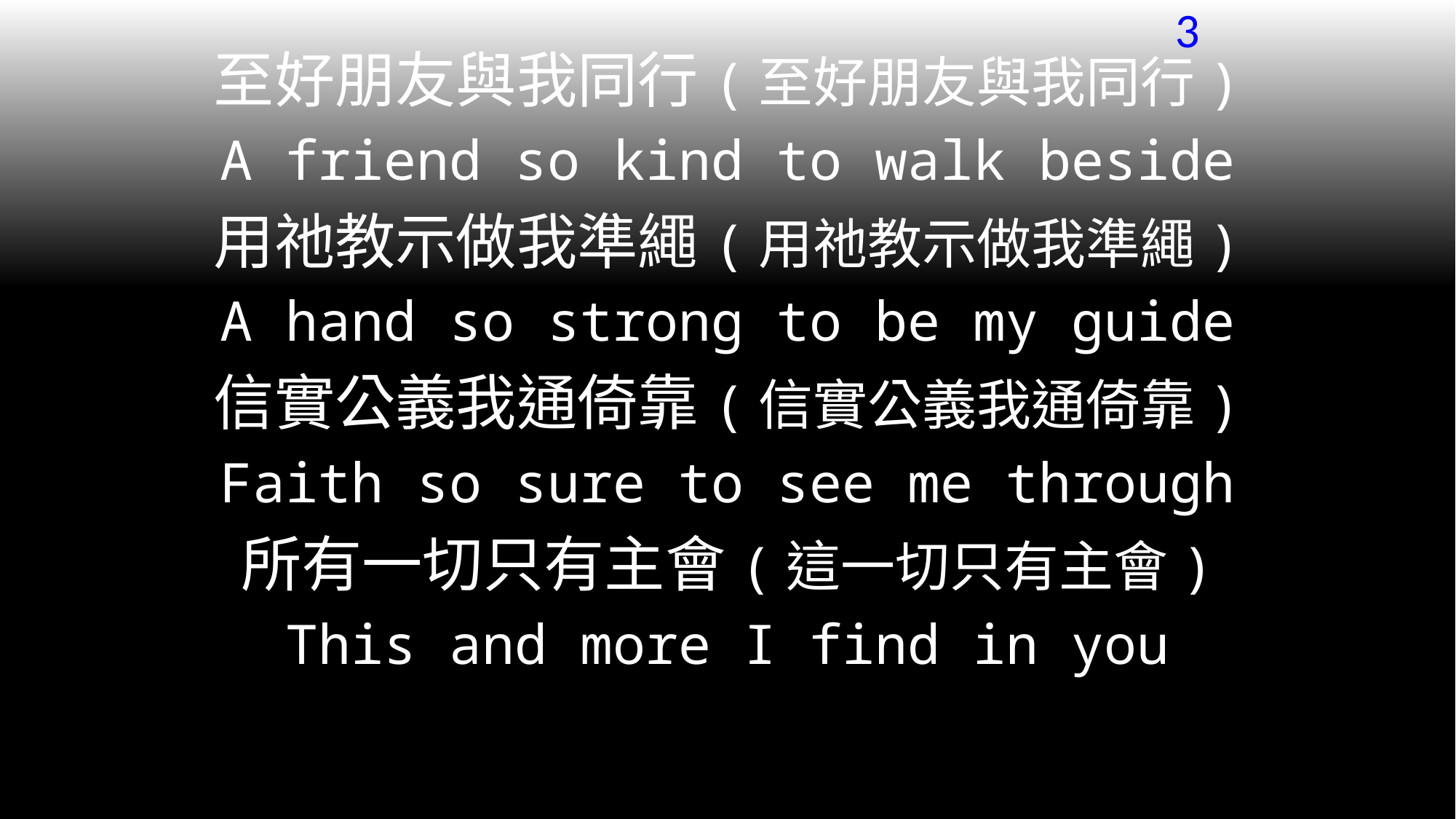

3
至好朋友與我同行(至好朋友與我同行)
A friend so kind to walk beside
用祂教示做我準繩(用祂教示做我準繩)
A hand so strong to be my guide
信實公義我通倚靠(信實公義我通倚靠)
Faith so sure to see me through
所有一切只有主會(這一切只有主會)
This and more I find in you